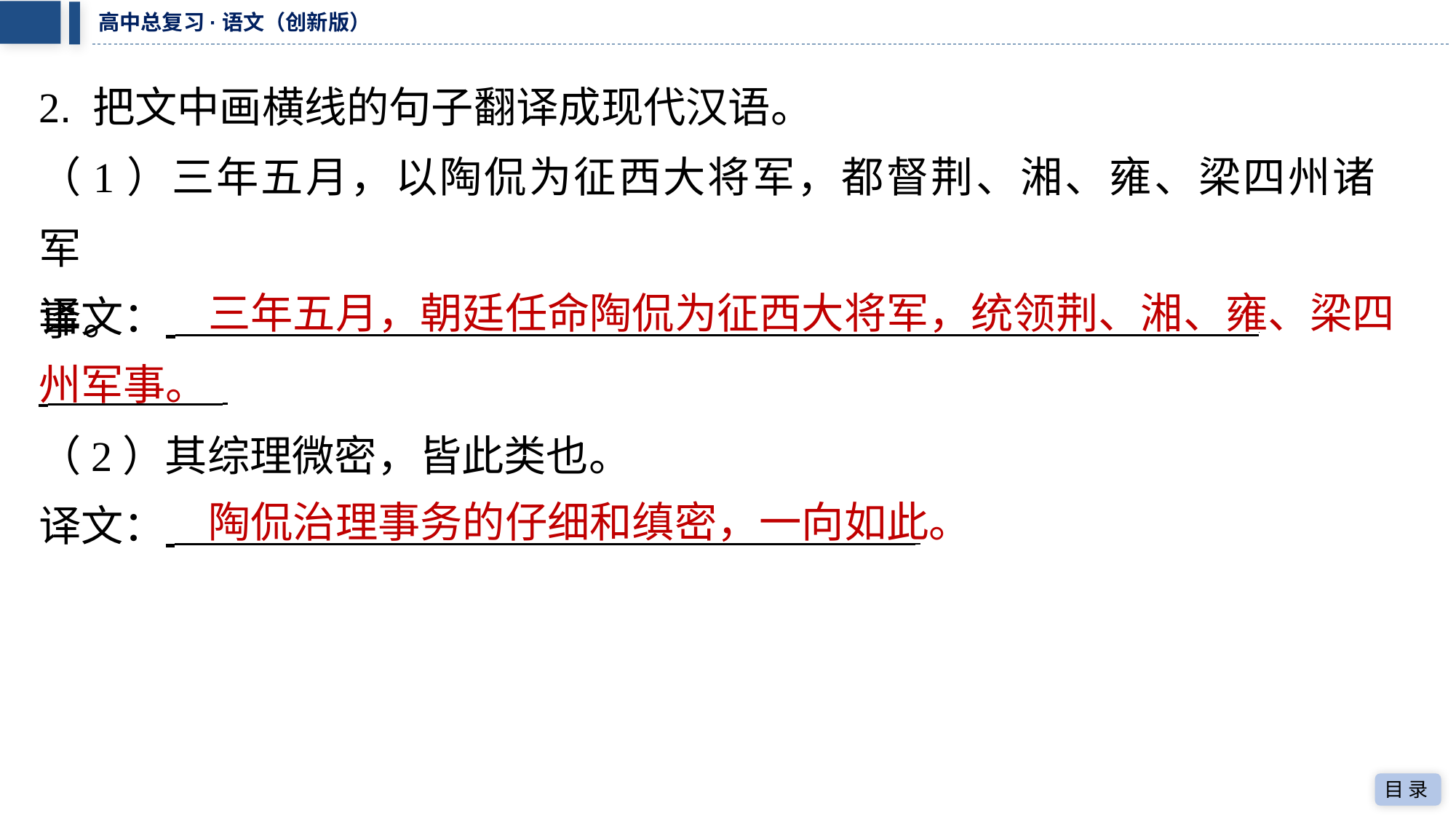

2. 把文中画横线的句子翻译成现代汉语。
（1）三年五月，以陶侃为征西大将军，都督荆、湘、雍、梁四州诸军
事。
三年五月，朝廷任命陶侃为征西大将军，统领荆、湘、雍、梁四
译文：                                                                                                                                                                   ⁠
                            ⁠
州军事。
（2）其综理微密，皆此类也。
陶侃治理事务的仔细和缜密，一向如此。
译文：                                                                                                                ⁠